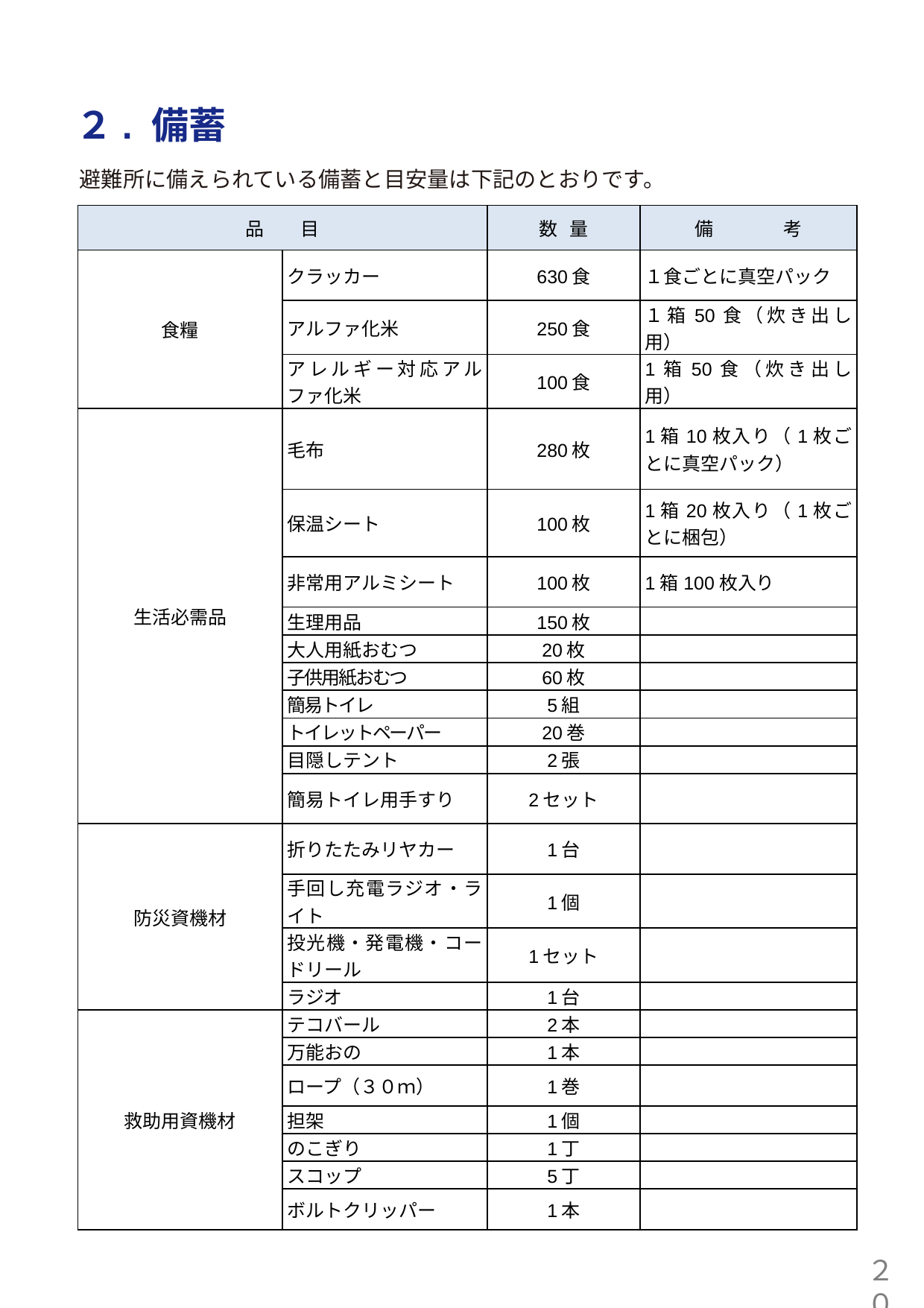

２. 備蓄
避難所に備えられている備蓄と目安量は下記のとおりです。
| 品 目 |  | 数 量 | 備 考 |
| --- | --- | --- | --- |
| 食糧 | クラッカー | 630食 | １食ごとに真空パック |
|  | アルファ化米 | 250食 | １箱50食（炊き出し用） |
|  | アレルギー対応アルファ化米 | 100食 | 1箱50食（炊き出し用） |
| 生活必需品 | 毛布 | 280枚 | 1箱10枚入り（1枚ごとに真空パック） |
|  | 保温シート | 100枚 | 1箱20枚入り（1枚ごとに梱包） |
|  | 非常用アルミシート | 100枚 | 1箱100枚入り |
|  | 生理用品 | 150枚 |  |
|  | 大人用紙おむつ | 20枚 |  |
|  | 子供用紙おむつ | 60枚 |  |
|  | 簡易トイレ | 5組 |  |
|  | トイレットペーパー | 20巻 |  |
|  | 目隠しテント | 2張 |  |
|  | 簡易トイレ用手すり | 2セット |  |
| 防災資機材 | 折りたたみリヤカー | 1台 |  |
|  | 手回し充電ラジオ・ライト | 1個 |  |
|  | 投光機・発電機・コードリール | 1セット |  |
|  | ラジオ | 1台 |  |
| 救助用資機材 | テコバール | 2本 |  |
|  | 万能おの | 1本 |  |
|  | ロープ（３０ｍ） | 1巻 |  |
|  | 担架 | 1個 |  |
|  | のこぎり | 1丁 |  |
|  | スコップ | 5丁 |  |
|  | ボルトクリッパー | 1本 |  |
２０